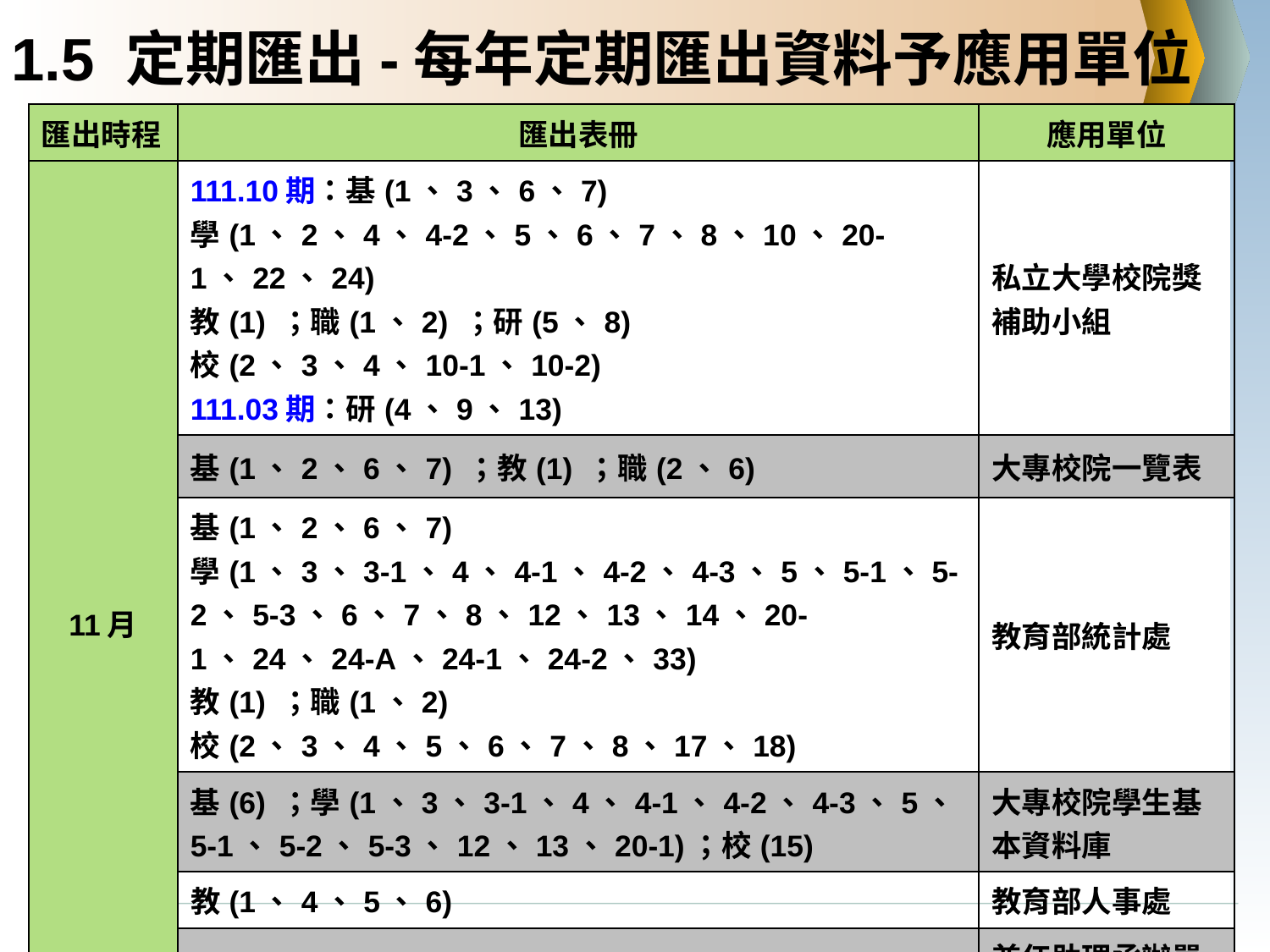

# 1.5 定期匯出-每年定期匯出資料予應用單位
| 匯出時程 | 匯出表冊 | 應用單位 |
| --- | --- | --- |
| 11月 | 111.10期：基(1、3、6、7) 學(1、2、4、4-2、5、6、7、8、10、20-1、22、24) 教(1) ；職(1、2) ；研(5、8) 校(2、3、4、10-1、10-2) 111.03期：研(4、9、13) | 私立大學校院獎補助小組 |
|  | 基(1、2、6、7) ；教(1) ；職(2、6) | 大專校院一覽表 |
|  | 基(1、2、6、7) 學(1、3、3-1、4、4-1、4-2、4-3、5、5-1、5-2、5-3、6、7、8、12、13、14、20-1、24、24-A、24-1、24-2、33) 教(1) ；職(1、2) 校(2、3、4、5、6、7、8、17、18) | 教育部統計處 |
|  | 基(6) ；學(1、3、3-1、4、4-1、4-2、4-3、5、5-1、5-2、5-3、12、13、20-1)；校(15) | 大專校院學生基本資料庫 |
|  | 教(1、4、5、6) | 教育部人事處 |
|  | 校(19、20、21、22、23) | 兼任助理承辦單位 |
|  | 學(6、7、8、10、10-2) ；研(6、6-1) | 教育部國際司 |